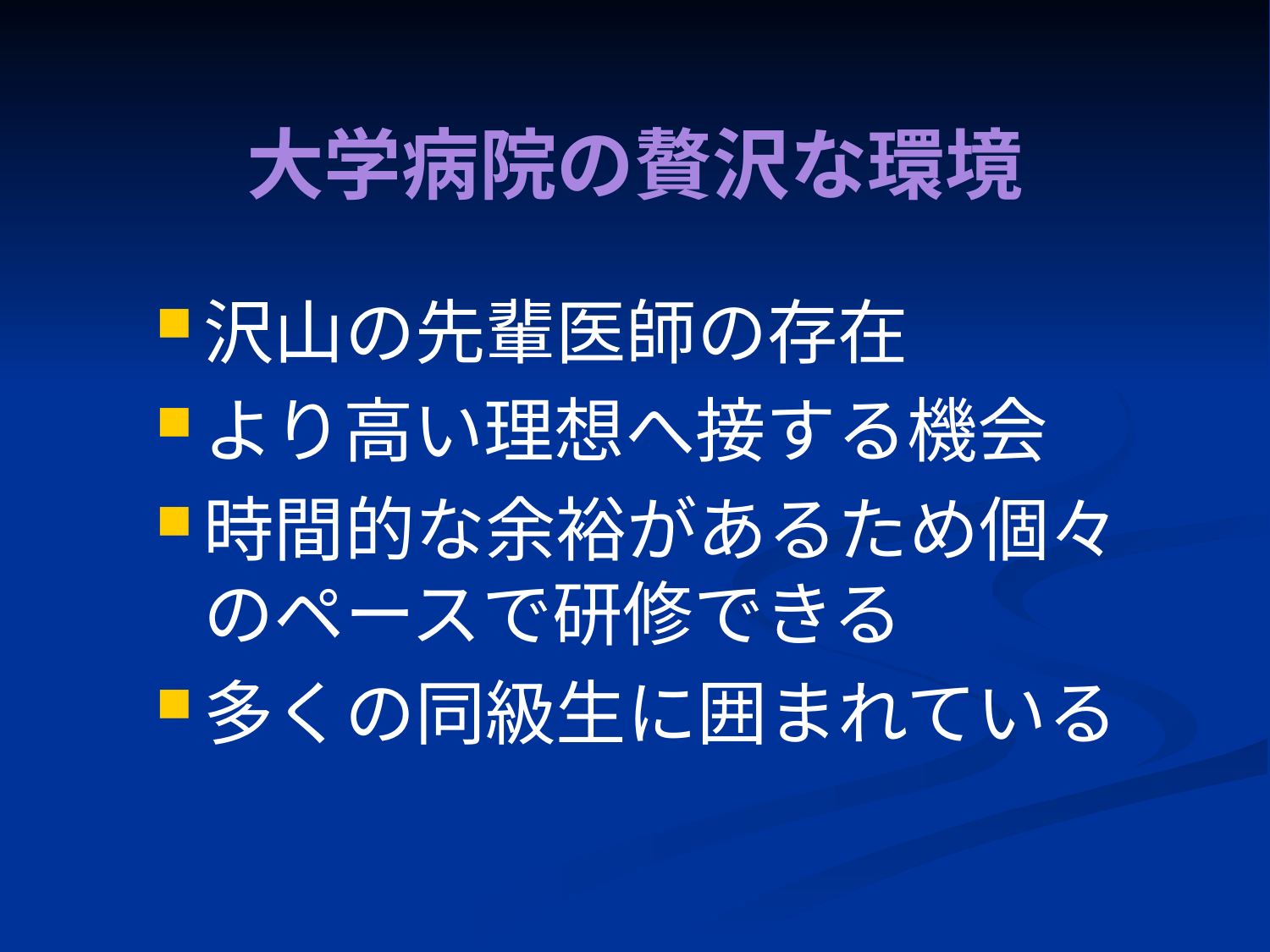

大学病院の贅沢な環境
沢山の先輩医師の存在
より高い理想へ接する機会
時間的な余裕があるため個々のペースで研修できる
多くの同級生に囲まれている